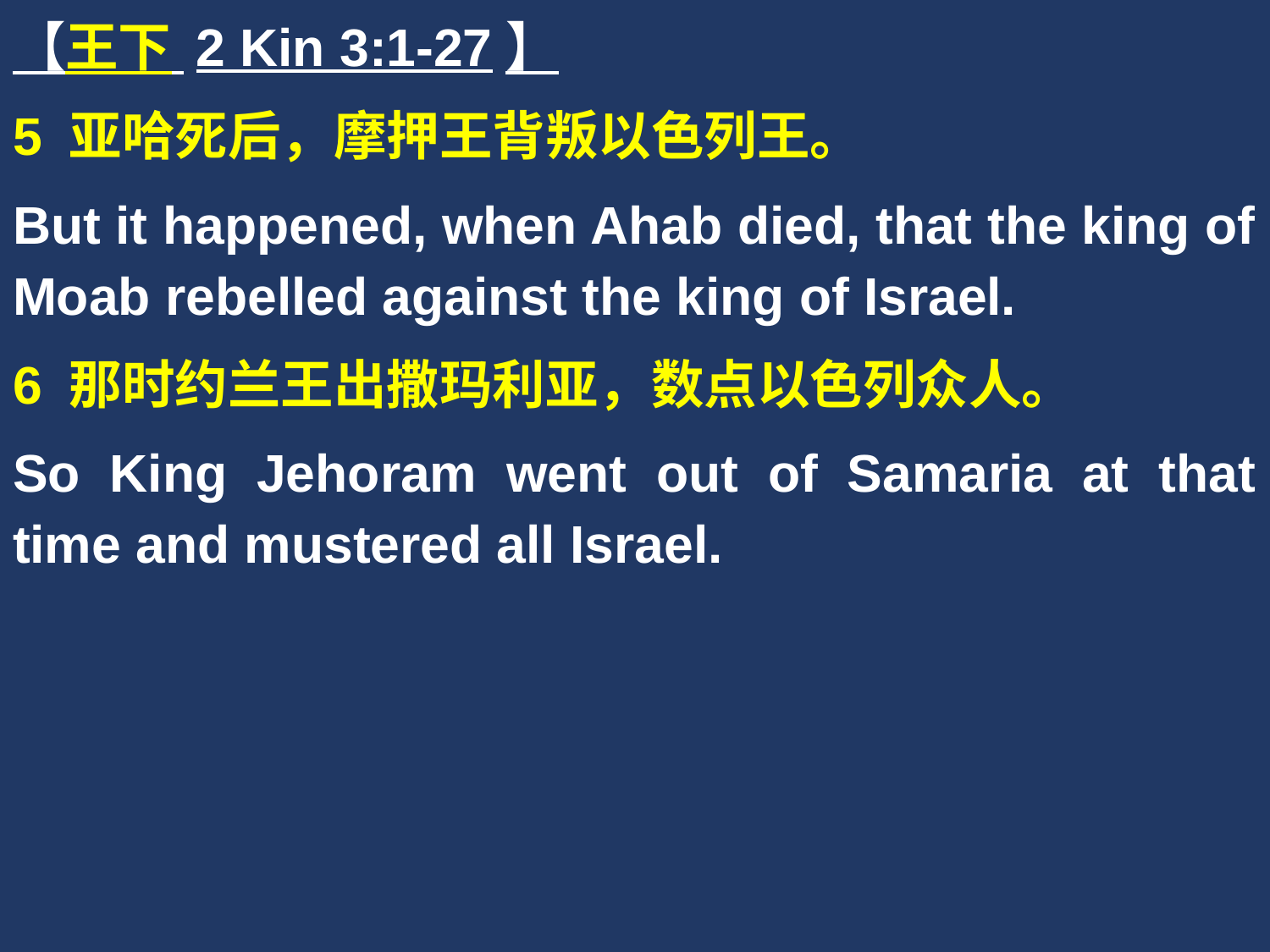

【王下 2 Kin 3:1-27】
5 亚哈死后，摩押王背叛以色列王。
But it happened, when Ahab died, that the king of Moab rebelled against the king of Israel.
6 那时约兰王出撒玛利亚，数点以色列众人。
So King Jehoram went out of Samaria at that time and mustered all Israel.